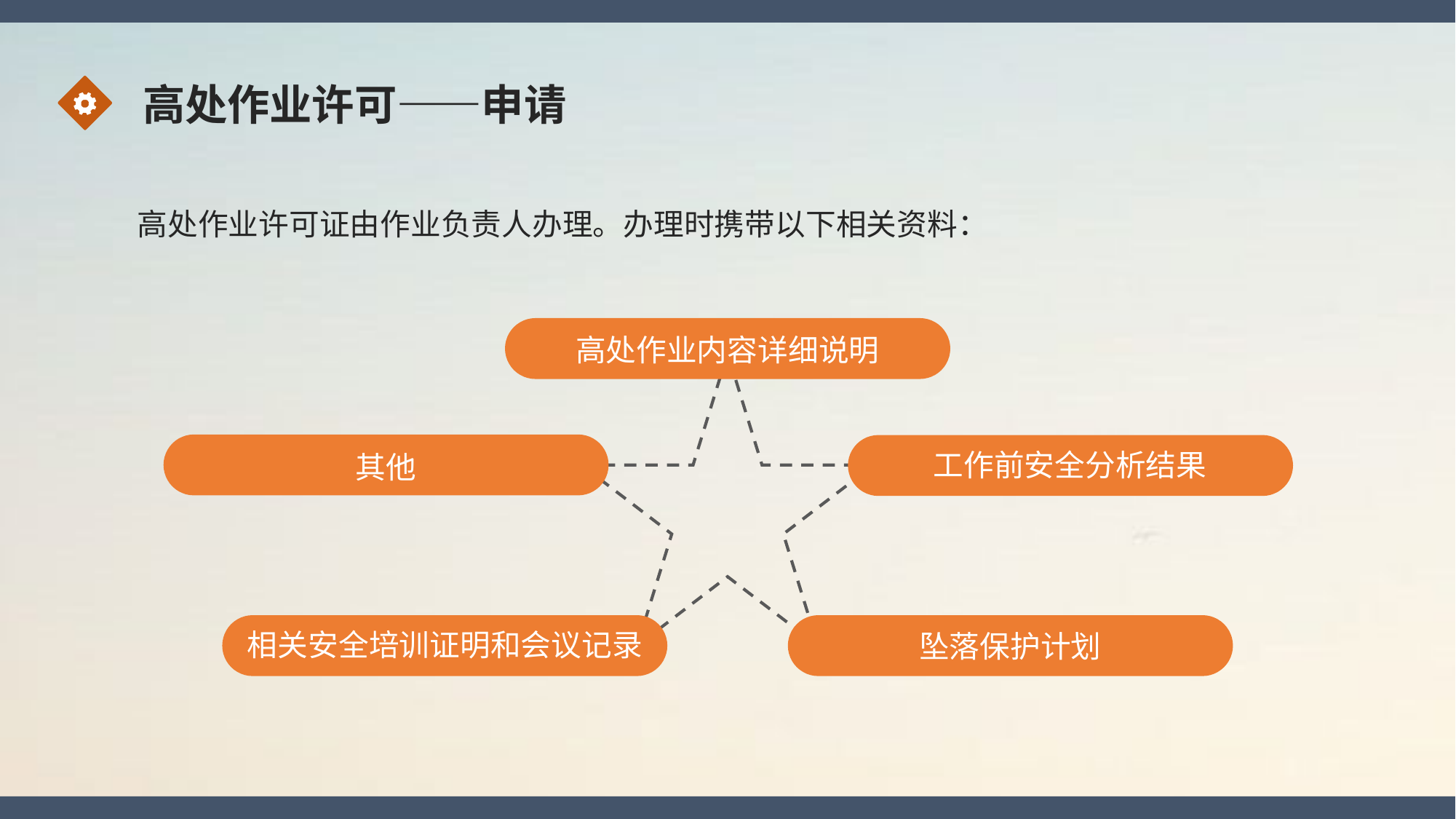

高处作业许可——申请

高处作业许可证由作业负责人办理。办理时携带以下相关资料：

高处作业内容详细说明

工作前安全分析结果
其他

相关安全培训证明和会议记录
坠落保护计划